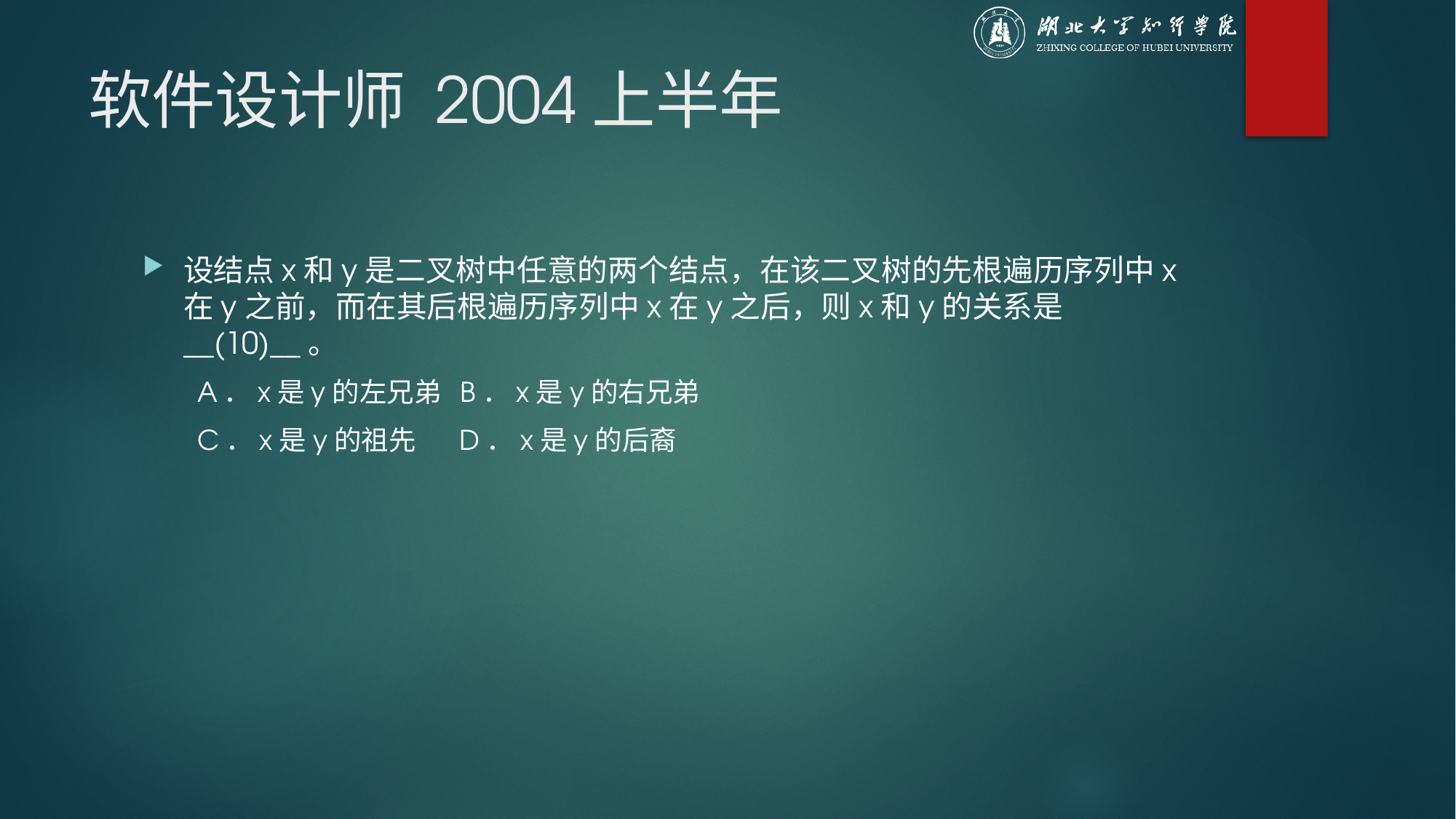

# 软件设计师 2004上半年
设结点x和y是二叉树中任意的两个结点，在该二叉树的先根遍历序列中x在y之前，而在其后根遍历序列中x在y之后，则x和y的关系是__(10)__。
A．x是y的左兄弟  B．x是y的右兄弟
C．x是y的祖先      D．x是y的后裔